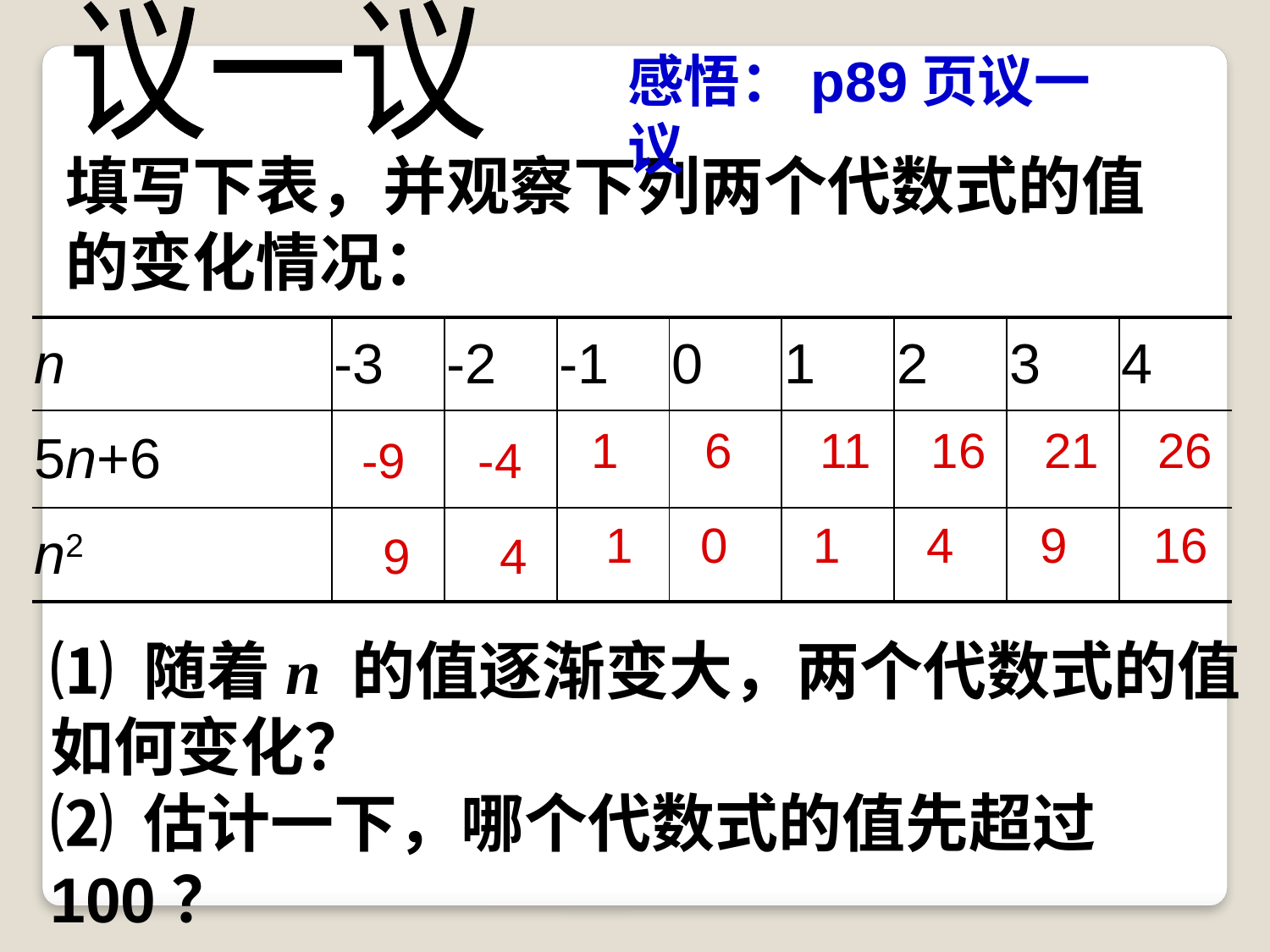

议一议
感悟：p89页议一议
填写下表，并观察下列两个代数式的值
的变化情况：
| n | -3 | -2 | -1 | 0 | 1 | 2 | 3 | 4 |
| --- | --- | --- | --- | --- | --- | --- | --- | --- |
| 5n+6 |  |  |  |  |  |  |  |  |
| n2 |  |  |  |  |  |  |  |  |
1
6
11
16
21
26
-9
-4
1
0
1
4
9
16
9
4
⑴ 随着n 的值逐渐变大，两个代数式的值如何变化？
⑵ 估计一下，哪个代数式的值先超过100？